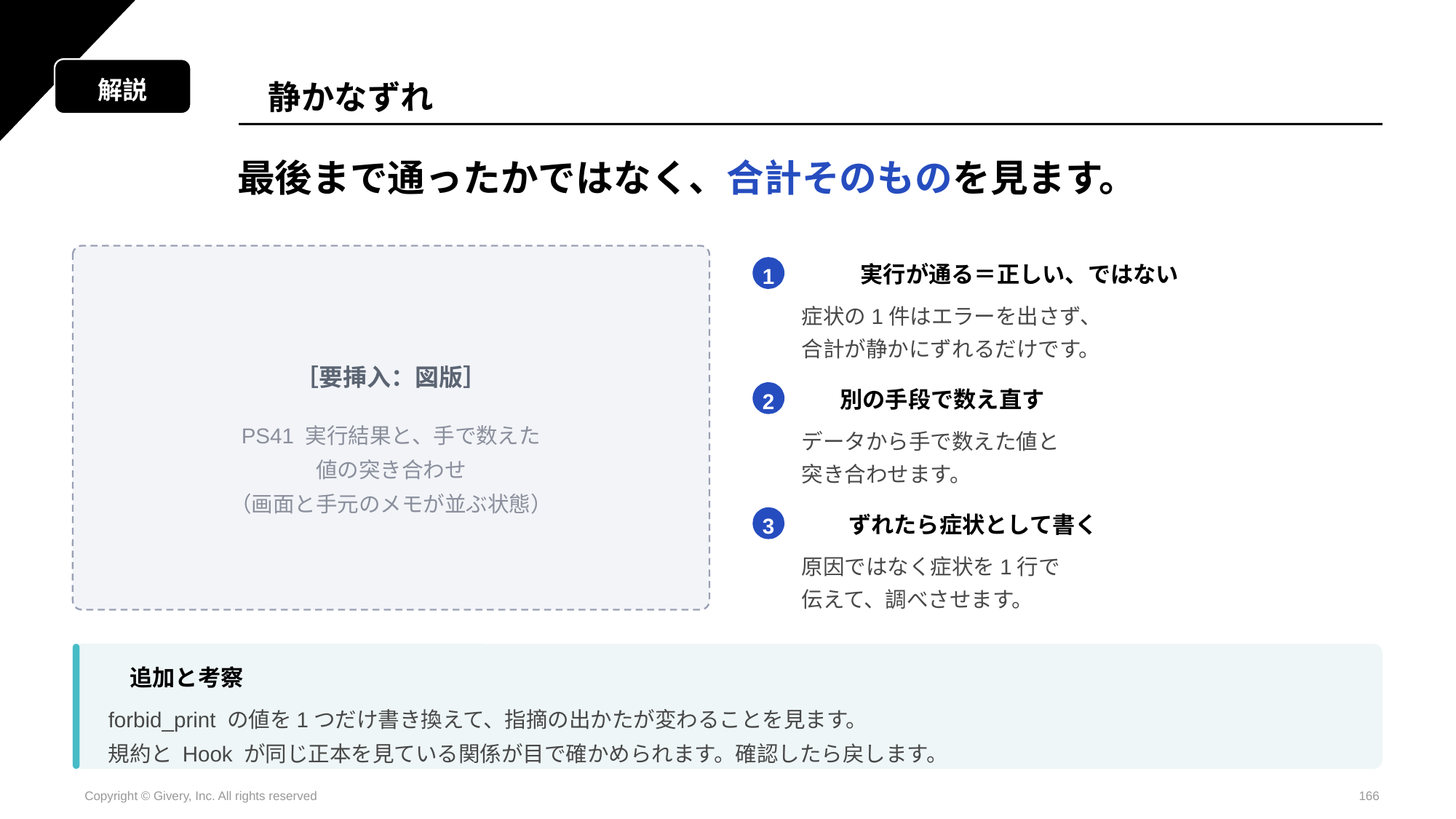

解説
静かなずれ

最後まで通ったかではなく、合計そのものを見ます。

実行が通る＝正しい、ではない
1
症状の1件はエラーを出さず、
合計が静かにずれるだけです。
［要挿入：図版］

別の手段で数え直す
2
PS41 実行結果と、手で数えた
値の突き合わせ
（画面と手元のメモが並ぶ状態）
データから手で数えた値と
突き合わせます。

ずれたら症状として書く
3
原因ではなく症状を1行で
伝えて、調べさせます。

追加と考察
forbid_print の値を1つだけ書き換えて、指摘の出かたが変わることを見ます。
規約と Hook が同じ正本を見ている関係が目で確かめられます。確認したら戻します。
Copyright © Givery, Inc. All rights reserved
166